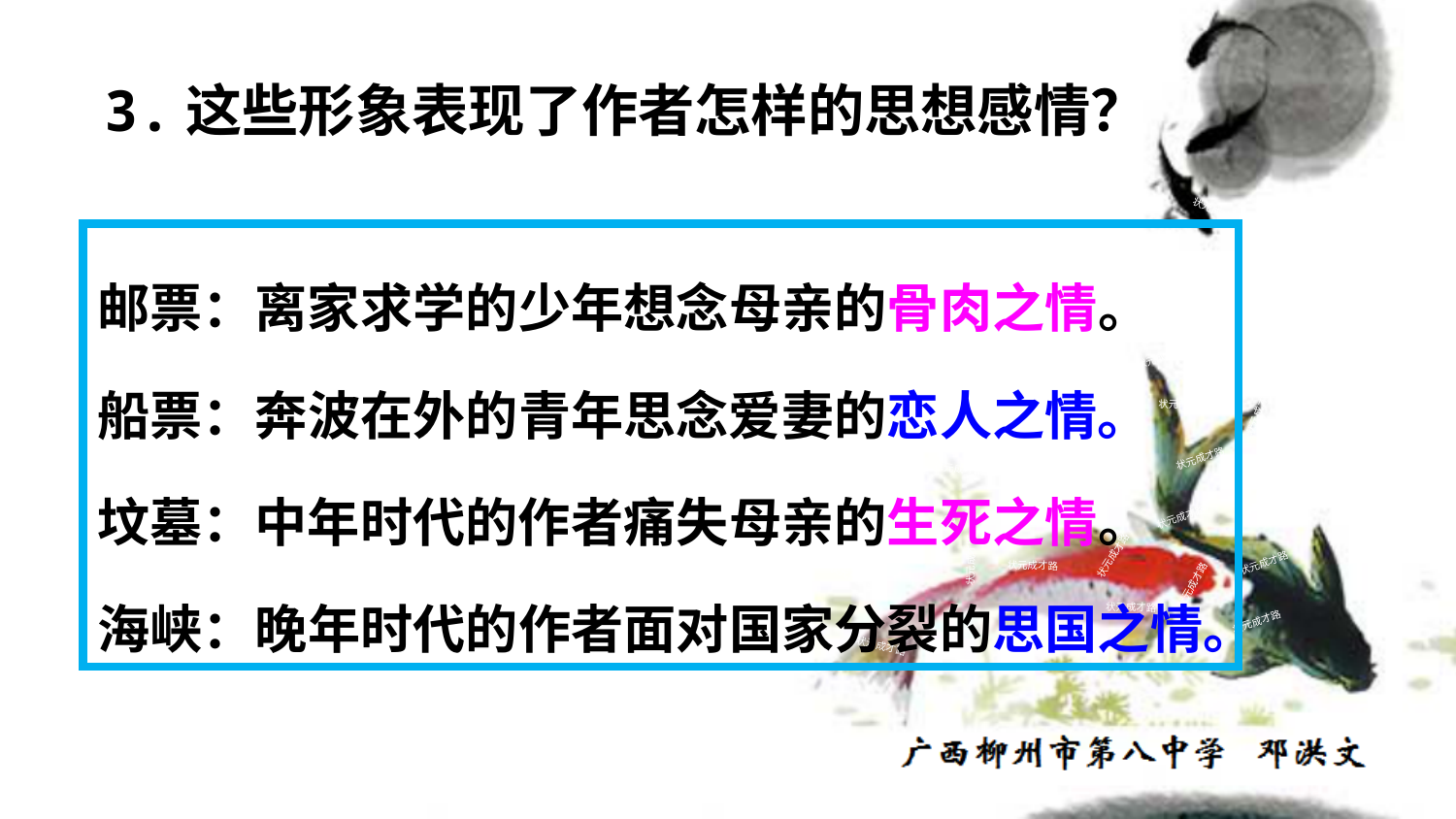

3.这些形象表现了作者怎样的思想感情？
状元成才路
状元成才路
状元成才路
状元成才路
状元成才路
状元成才路
状元成才路
状元成才路
状元成才路
状元成才路
状元成才路
邮票：离家求学的少年想念母亲的骨肉之情。
船票：奔波在外的青年思念爱妻的恋人之情。
坟墓：中年时代的作者痛失母亲的生死之情。
海峡：晚年时代的作者面对国家分裂的思国之情。
状元成才路
状元成才路
状元成才路
状元成才路
状元成才路
状元成才路
状元成才路
状元成才路
状元成才路
状元成才路
状元成才路
状元成才路
状元成才路
状元成才路
状元成才路
状元成才路
状元成才路
状元成才路
状元成才路
状元成才路
状元成才路
状元成才路
状元成才路
状元成才路
状元成才路
状元成才路
状元成才路
状元成才路
状元成才路
状元成才路
状元成才路
状元成才路
状元成才路
状元成才路
状元成才路
状元成才路
状元成才路
状元成才路
状元成才路
状元成才路
状元成才路
状元成才路
状元成才路
状元成才路
状元成才路
状元成才路
状元成才路
状元成才路
状元成才路
状元成才路
状元成才路
状元成才路
状元成才路
状元成才路
状元成才路
状元成才路
状元成才路
状元成才路
状元成才路
状元成才路
状元成才路
状元成才路
状元成才路
状元成才路
状元成才路
状元成才路
状元成才路
状元成才路
状元成才路
状元成才路
状元成才路
状元成才路
状元成才路
状元成才路
状元成才路
状元成才路
状元成才路
状元成才路
状元成才路
状元成才路
状元成才路
状元成才路
状元成才路
状元成才路
状元成才路
状元成才路
状元成才路
状元成才路
状元成才路